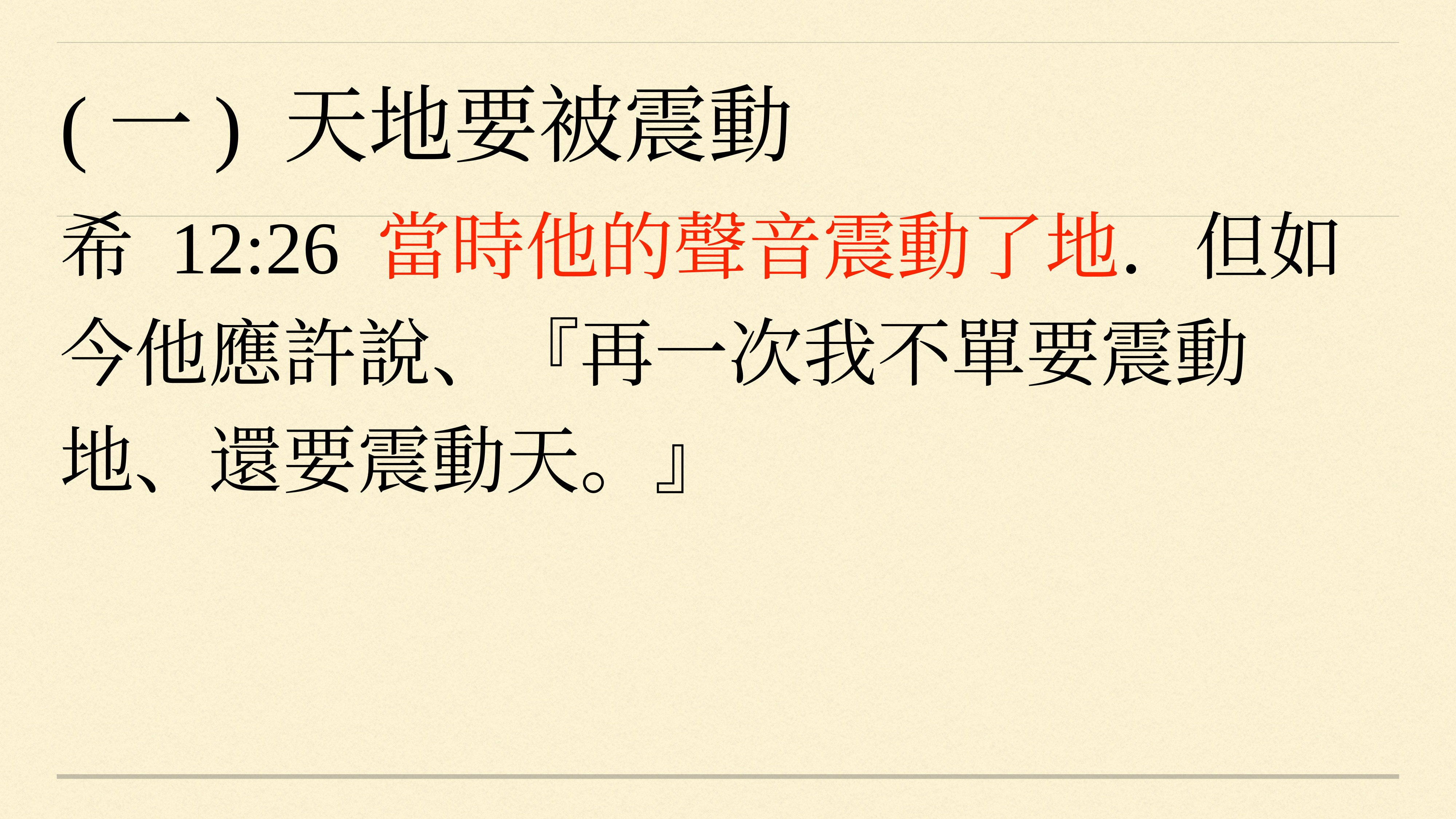

(一) 天地要被震動

希 12:26 當時他的聲音震動了地．但如今他應許說、『再一次我不單要震動地、還要震動天。』
#